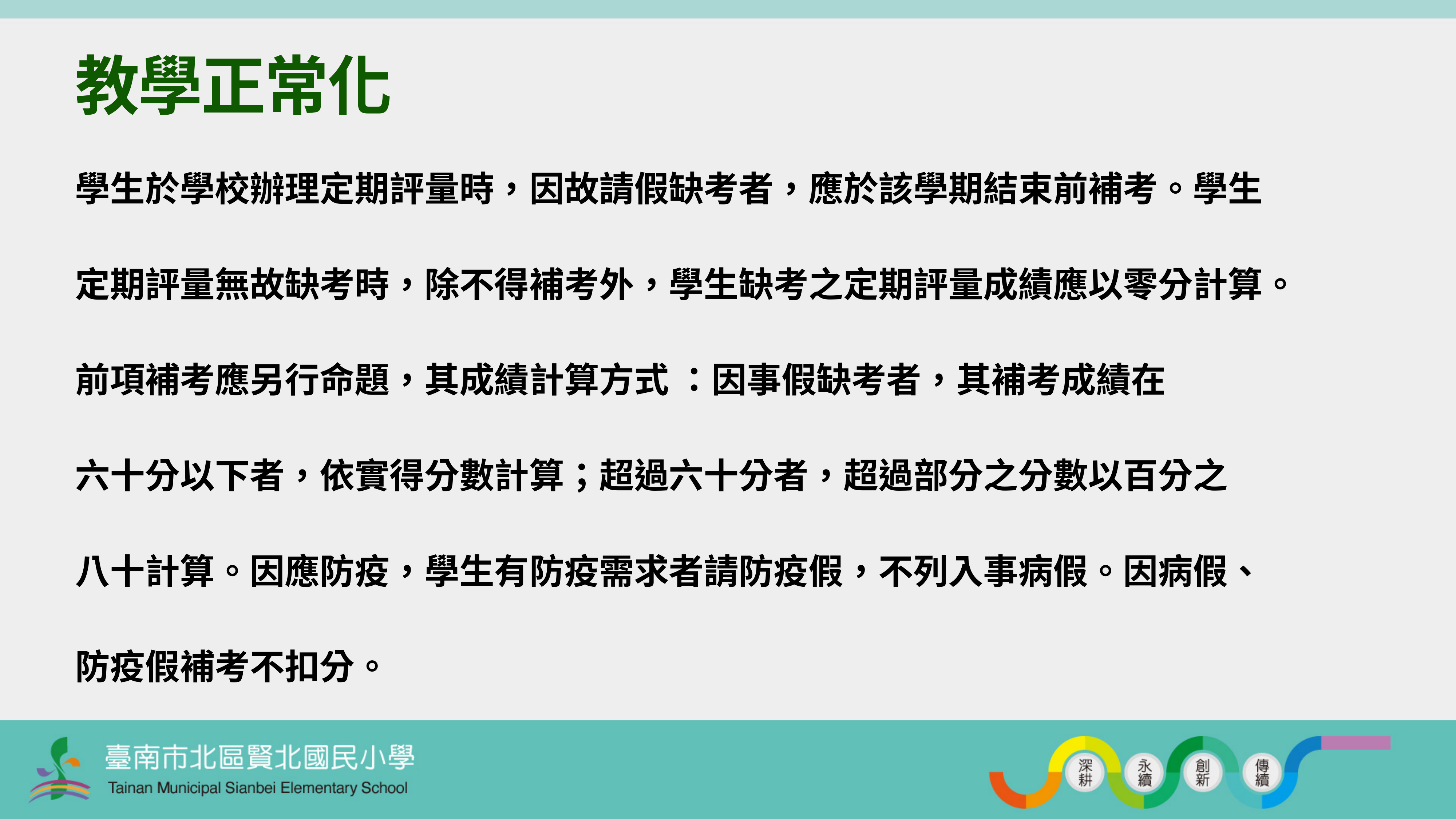

# 教學正常化
學生於學校辦理定期評量時，因故請假缺考者，應於該學期結束前補考。學生
定期評量無故缺考時，除不得補考外，學生缺考之定期評量成績應以零分計算。
前項補考應另行命題，其成績計算方式 ：因事假缺考者，其補考成績在
六十分以下者，依實得分數計算；超過六十分者，超過部分之分數以百分之
八十計算。因應防疫，學生有防疫需求者請防疫假，不列入事病假。因病假、
防疫假補考不扣分。